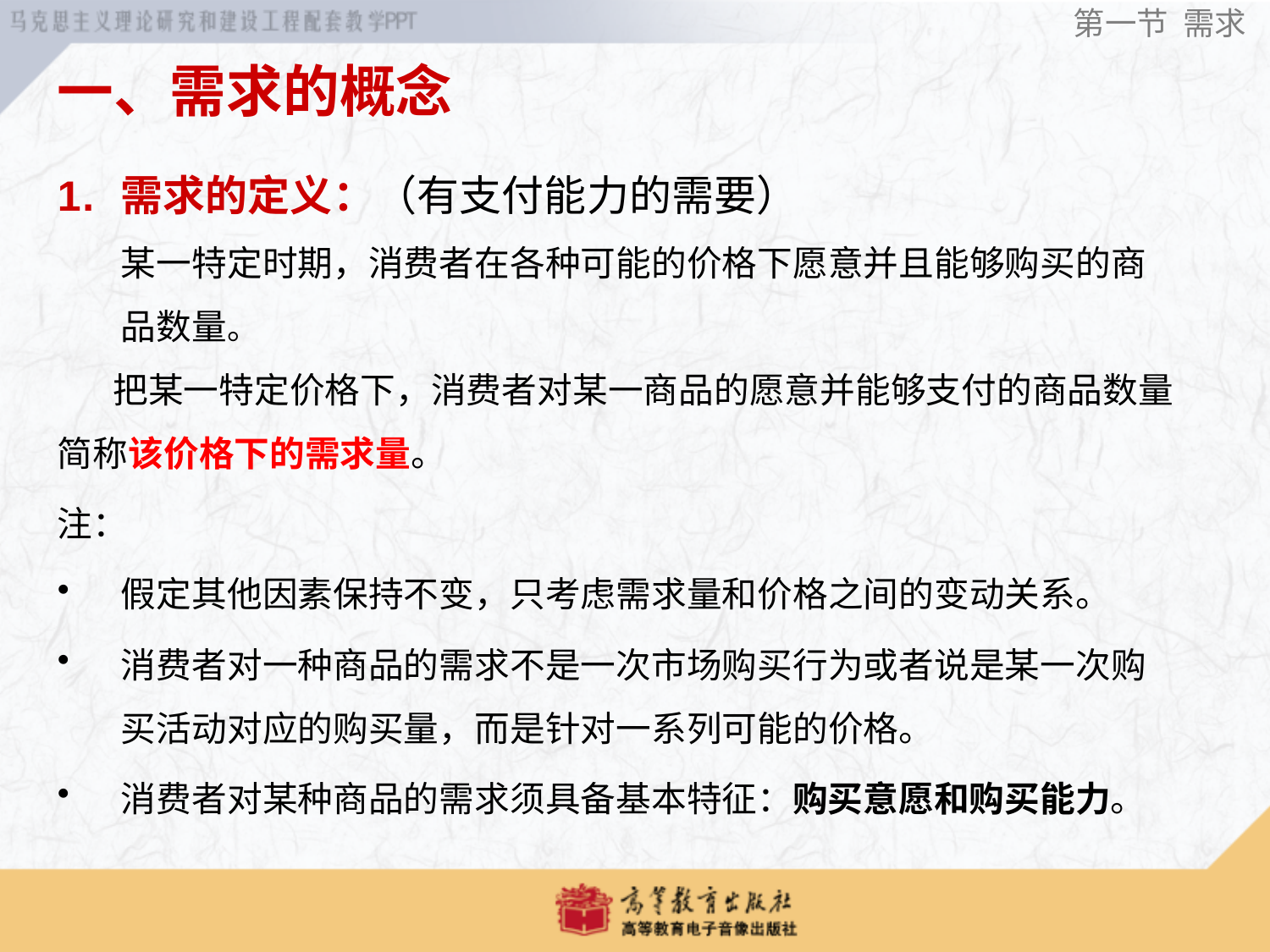

第一节  需求
一、需求的概念

需求的定义：（有支付能力的需要）
某一特定时期，消费者在各种可能的价格下愿意并且能够购买的商品数量。
      把某一特定价格下，消费者对某一商品的愿意并能够支付的商品数量简称该价格下的需求量。
注：
假定其他因素保持不变，只考虑需求量和价格之间的变动关系。
消费者对一种商品的需求不是一次市场购买行为或者说是某一次购买活动对应的购买量，而是针对一系列可能的价格。
消费者对某种商品的需求须具备基本特征：购买意愿和购买能力。